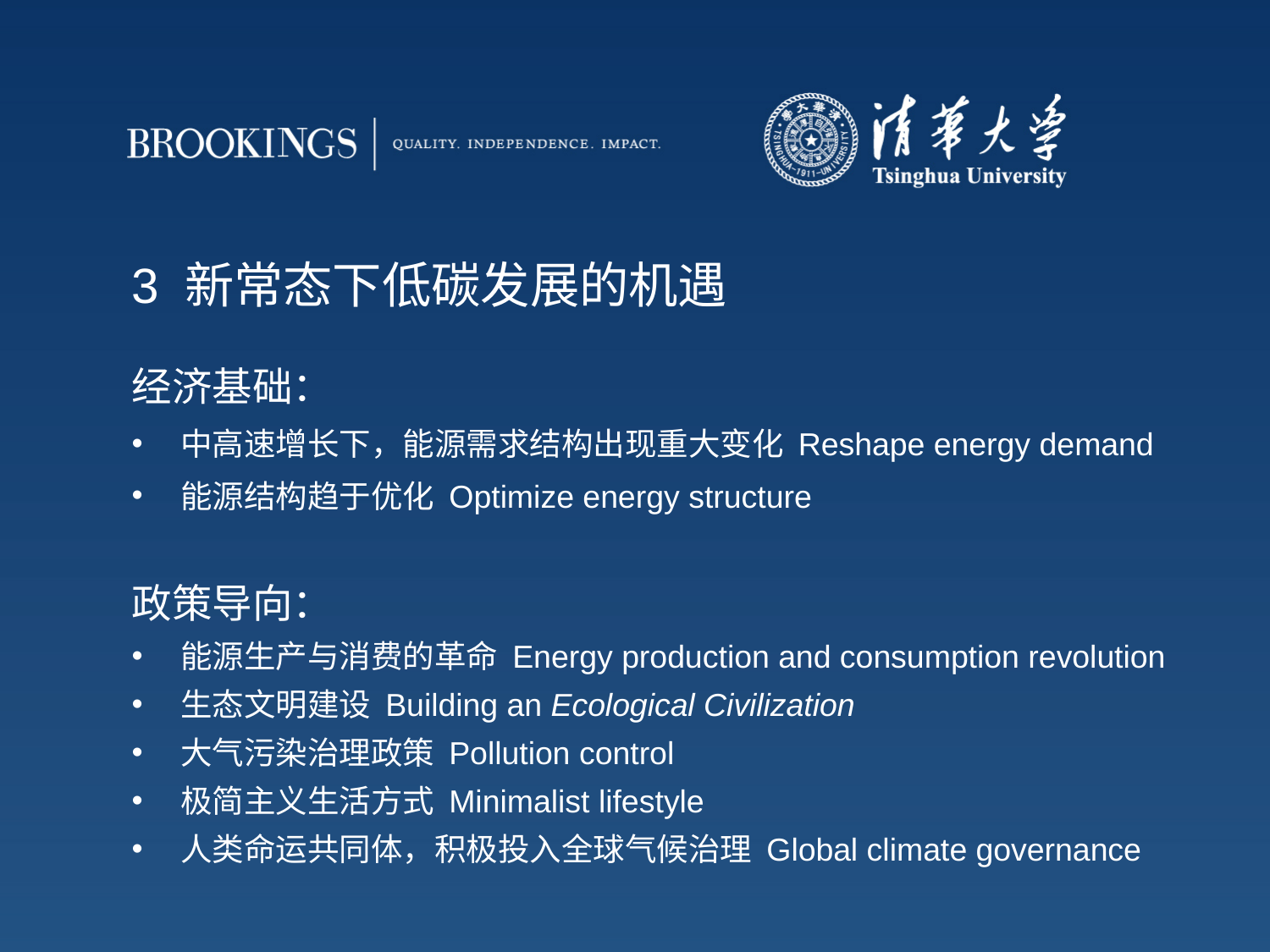

# 3 新常态下低碳发展的机遇
经济基础：
中高速增长下，能源需求结构出现重大变化 Reshape energy demand
能源结构趋于优化 Optimize energy structure

政策导向：
能源生产与消费的革命 Energy production and consumption revolution
生态文明建设 Building an Ecological Civilization
大气污染治理政策 Pollution control
极简主义生活方式 Minimalist lifestyle
人类命运共同体，积极投入全球气候治理 Global climate governance